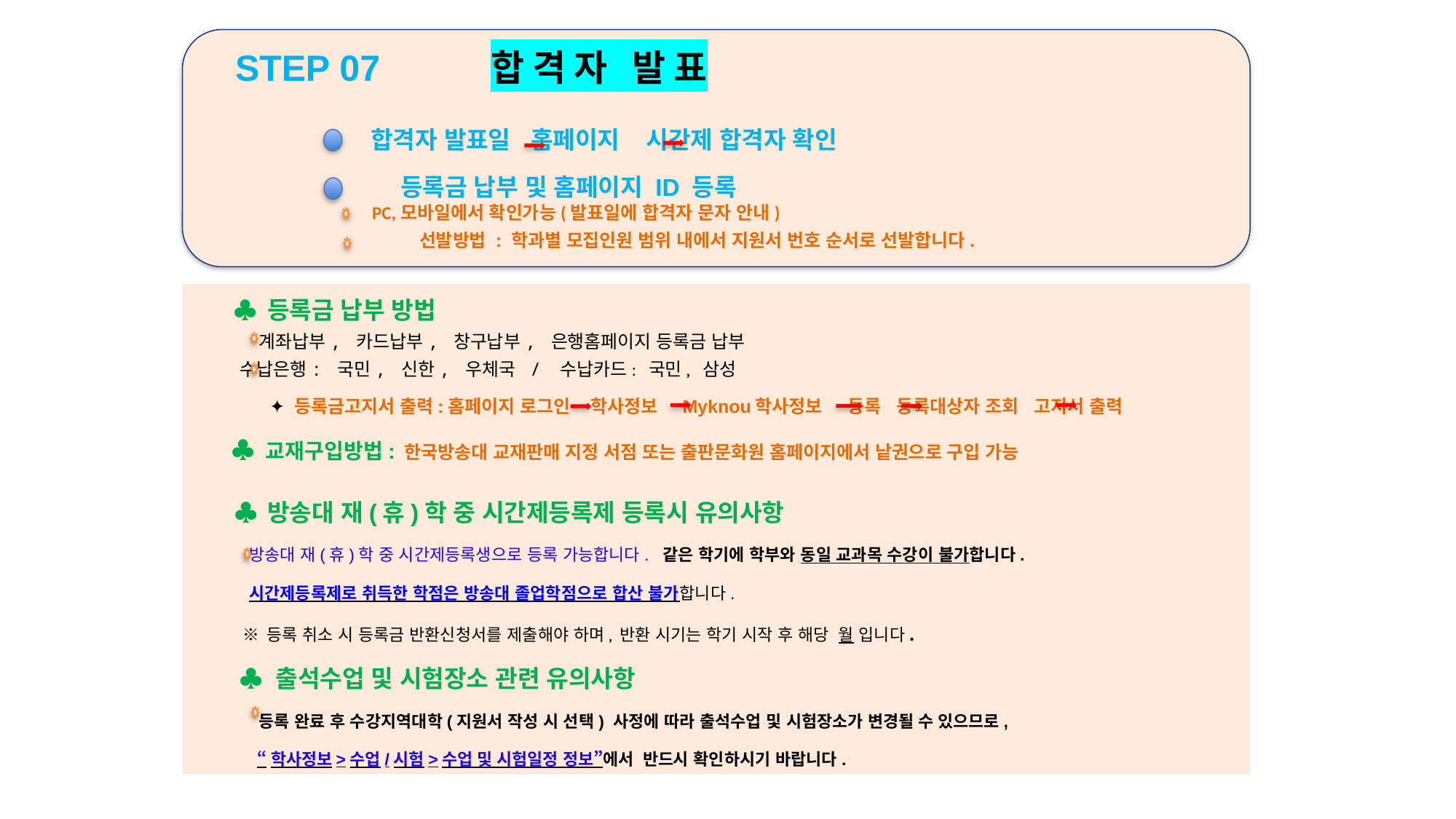

STEP 07          합 격 자   발 표

                                               합격자 발표일   홈페이지    시간제 합격자 확인

                                            등록금 납부 및 홈페이지 ID 등록
                                        PC,모바일에서 확인가능(발표일에 합격자 문자 안내)
                               선발방법 : 학과별 모집인원 범위 내에서 지원서 번호 순서로 선발합니다.

      ♣ 등록금 납부 방법
             계좌납부, 카드납부, 창구납부, 은행홈페이지 등록금 납부
         수납은행: 국민, 신한, 우체국  /  수납카드:  국민,  삼성
               ✦ 등록금고지서 출력:홈페이지 로그인    학사정보    Myknou학사정보     등록   등록대상자 조회   고지서 출력
      ♣ 교재구입방법: 한국방송대 교재판매 지정 서점 또는 출판문화원 홈페이지에서 낱권으로 구입 가능
        ♣ 방송대 재(휴)학 중 시간제등록제 등록시 유의사항
           방송대 재(휴)학 중 시간제등록생으로 등록 가능합니다.  같은 학기에 학부와 동일 교과목 수강이 불가합니다.
           시간제등록제로 취득한 학점은 방송대 졸업학점으로 합산 불가합니다.
    ※ 등록 취소 시 등록금 반환신청서를 제출해야 하며, 반환 시기는 학기 시작 후 해당  월 입니다.
         ♣ 출석수업 및 시험장소 관련 유의사항
             등록 완료 후 수강지역대학(지원서 작성 시 선택) 사정에 따라 출석수업 및 시험장소가 변경될 수 있으므로,
              “학사정보>수업/시험>수업 및 시험일정 정보”에서  반드시 확인하시기 바랍니다.